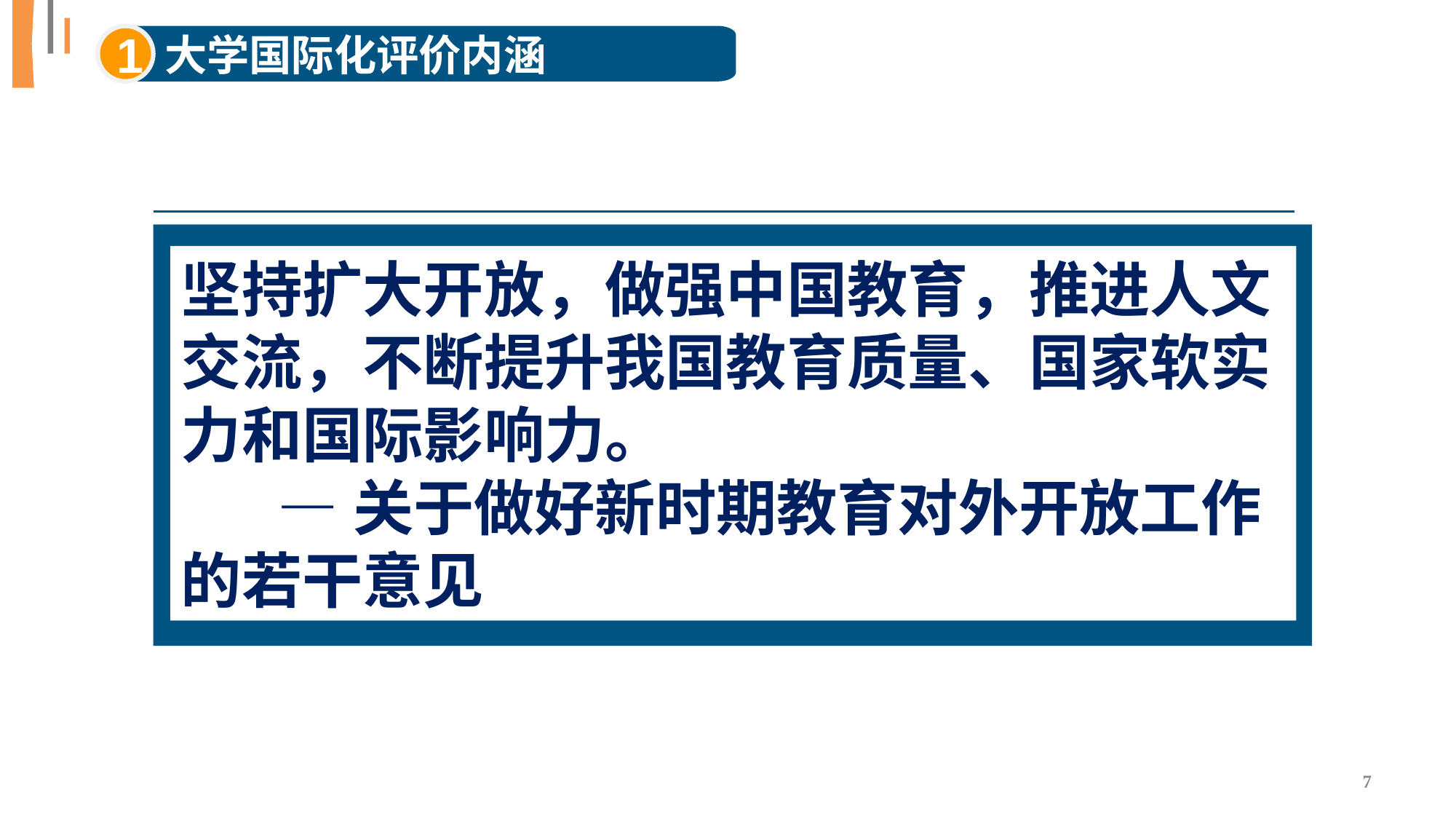

1
大学国际化评价内涵

坚持扩大开放，做强中国教育，推进人文交流，不断提升我国教育质量、国家软实力和国际影响力。
       —关于做好新时期教育对外开放工作的若干意见
7